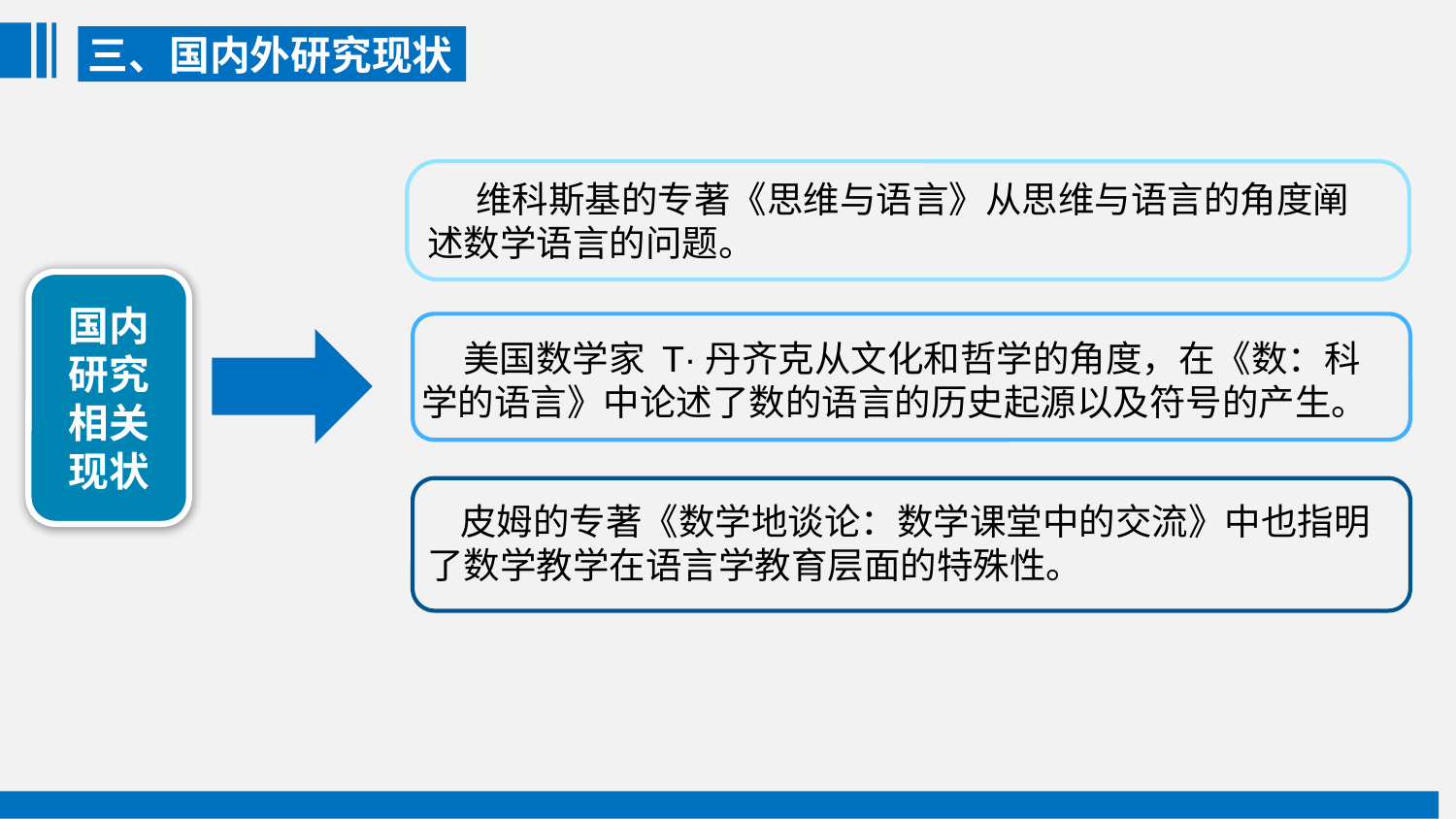

三、国内外研究现状

维科斯基的专著《思维与语言》从思维与语言的角度阐述数学语言的问题。
国内
研究
相关
现状

    美国数学家 T·丹齐克从文化和哲学的角度，在《数：科学的语言》中论述了数的语言的历史起源以及符号的产生。

   皮姆的专著《数学地谈论：数学课堂中的交流》中也指明了数学教学在语言学教育层面的特殊性。